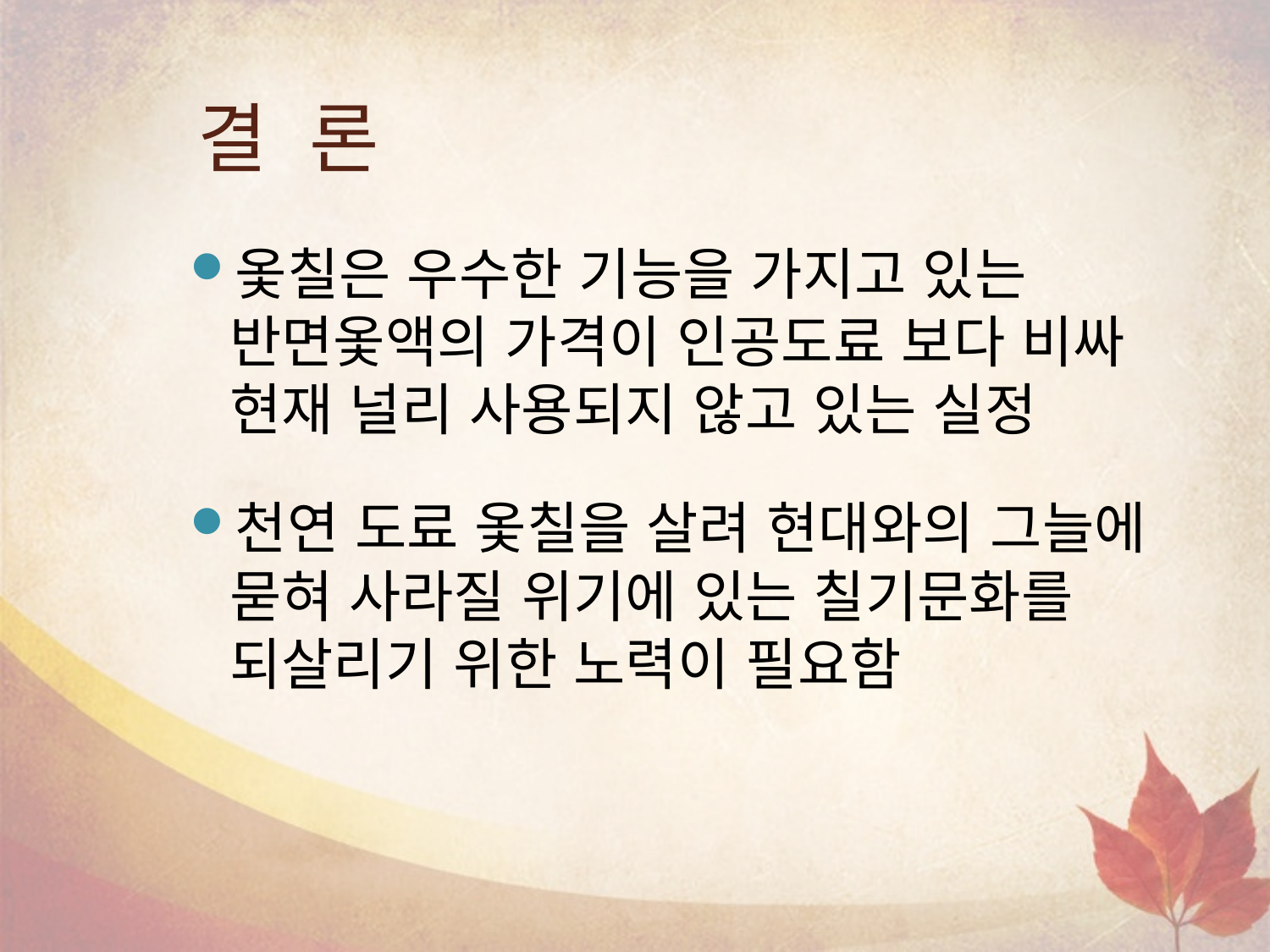

# 결  론
옻칠은 우수한 기능을 가지고 있는 반면옻액의 가격이 인공도료 보다 비싸 현재 널리 사용되지 않고 있는 실정

천연 도료 옻칠을 살려 현대와의 그늘에 묻혀 사라질 위기에 있는 칠기문화를 되살리기 위한 노력이 필요함